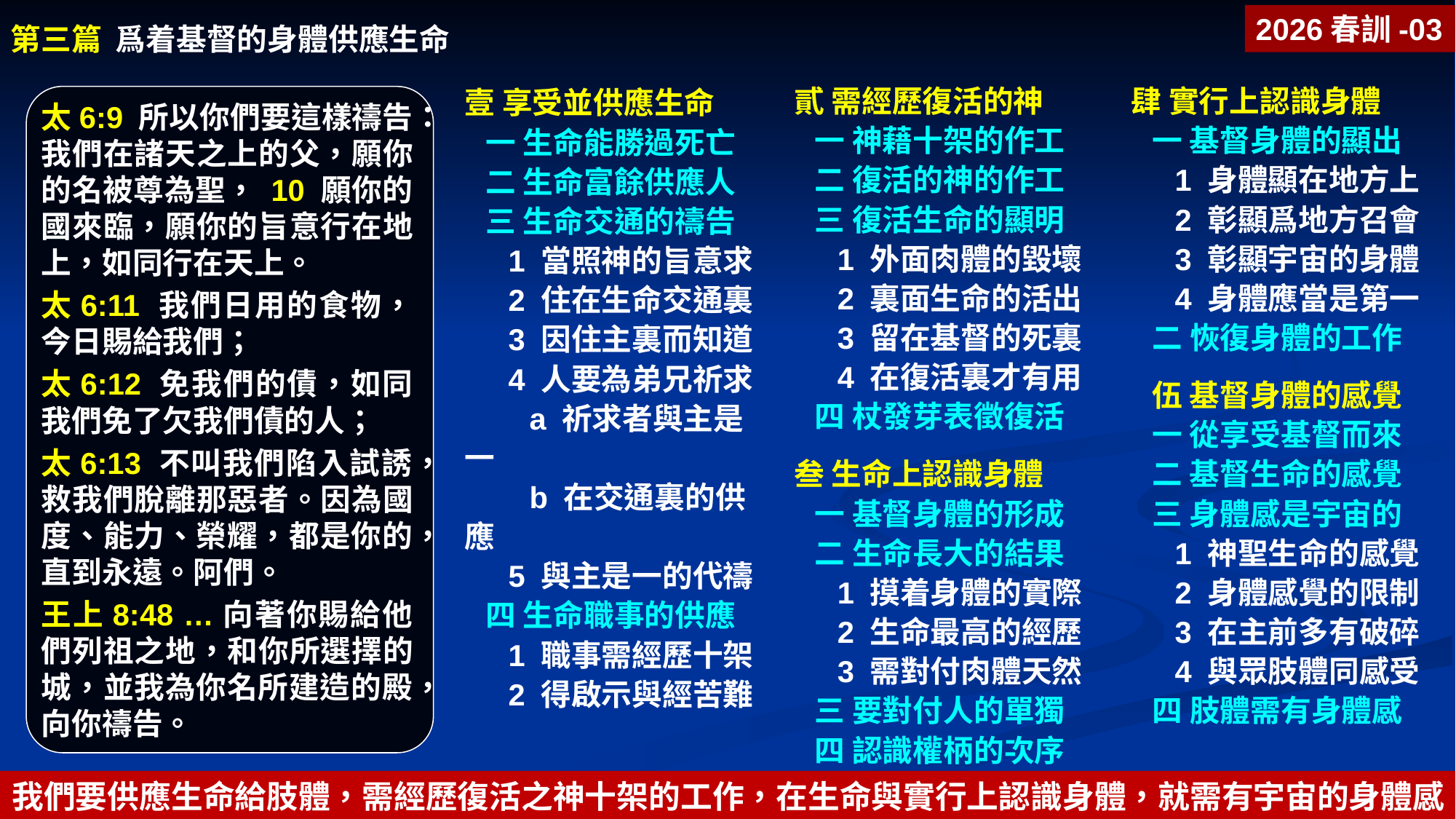

第三篇  爲着基督的身體供應生命
2026春訓-03
貳 需經歷復活的神
一 神藉十架的作工
二 復活的神的作工
三 復活生命的顯明
1 外面肉體的毀壞
2 裏面生命的活出
3 留在基督的死裏
4 在復活裏才有用
四 杖發芽表徵復活
叁 生命上認識身體
一 基督身體的形成
二 生命長大的結果
1 摸着身體的實際
2 生命最高的經歷
3 需對付肉體天然
三 要對付人的單獨
四 認識權柄的次序

肆 實行上認識身體
一 基督身體的顯出
1 身體顯在地方上
2 彰顯爲地方召會
3 彰顯宇宙的身體
4 身體應當是第一
二 恢復身體的工作
伍 基督身體的感覺
一 從享受基督而來
二 基督生命的感覺
三 身體感是宇宙的
1 神聖生命的感覺
2 身體感覺的限制
3 在主前多有破碎
4 與眾肢體同感受
四 肢體需有身體感

壹 享受並供應生命
一 生命能勝過死亡
二 生命富餘供應人
三 生命交通的禱告
1 當照神的旨意求
2 住在生命交通裏
3 因住主裏而知道
4 人要為弟兄祈求
a 祈求者與主是一
b 在交通裏的供應
5 與主是一的代禱
四 生命職事的供應
1 職事需經歷十架
2 得啟示與經苦難

太6:9 所以你們要這樣禱告：我們在諸天之上的父，願你的名被尊為聖， 10 願你的國來臨，願你的旨意行在地上，如同行在天上。
太6:11 我們日用的食物，今日賜給我們；
太6:12 免我們的債，如同我們免了欠我們債的人；
太6:13 不叫我們陷入試誘，救我們脫離那惡者。因為國度、能力、榮耀，都是你的，直到永遠。阿們。
王上8:48 …向著你賜給他們列祖之地，和你所選擇的城，並我為你名所建造的殿，向你禱告。
我們要供應生命給肢體，需經歷復活之神十架的工作，在生命與實行上認識身體，就需有宇宙的身體感。